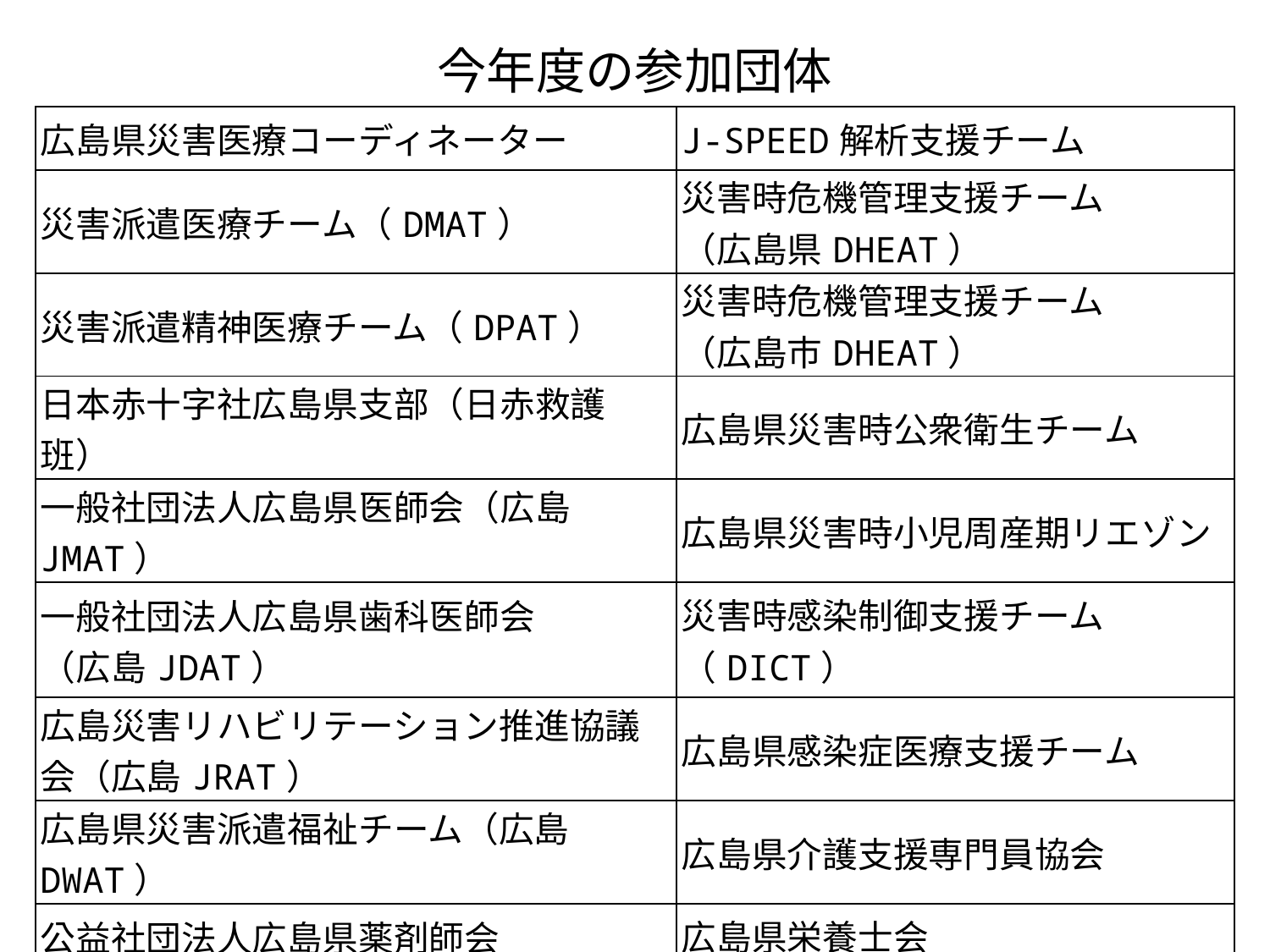

今年度の参加団体
| 広島県災害医療コーディネーター | J-SPEED解析支援チーム |
| --- | --- |
| 災害派遣医療チーム（DMAT） | 災害時危機管理支援チーム （広島県DHEAT） |
| 災害派遣精神医療チーム（DPAT） | 災害時危機管理支援チーム （広島市DHEAT） |
| 日本赤十字社広島県支部（日赤救護班） | 広島県災害時公衆衛生チーム |
| 一般社団法人広島県医師会（広島JMAT） | 広島県災害時小児周産期リエゾン |
| 一般社団法人広島県歯科医師会 （広島JDAT） | 災害時感染制御支援チーム（DICT） |
| 広島災害リハビリテーション推進協議会（広島JRAT） | 広島県感染症医療支援チーム |
| 広島県災害派遣福祉チーム（広島DWAT） | 広島県介護支援専門員協会 |
| 公益社団法人広島県薬剤師会 | 広島県栄養士会 |
| 公益社団法人広島県看護協会 | 広島市 ・ 呉市 ・ 福山市 |
| 特定非営利活動法人 ピースウィンズ・ジャパン | 広島県 |